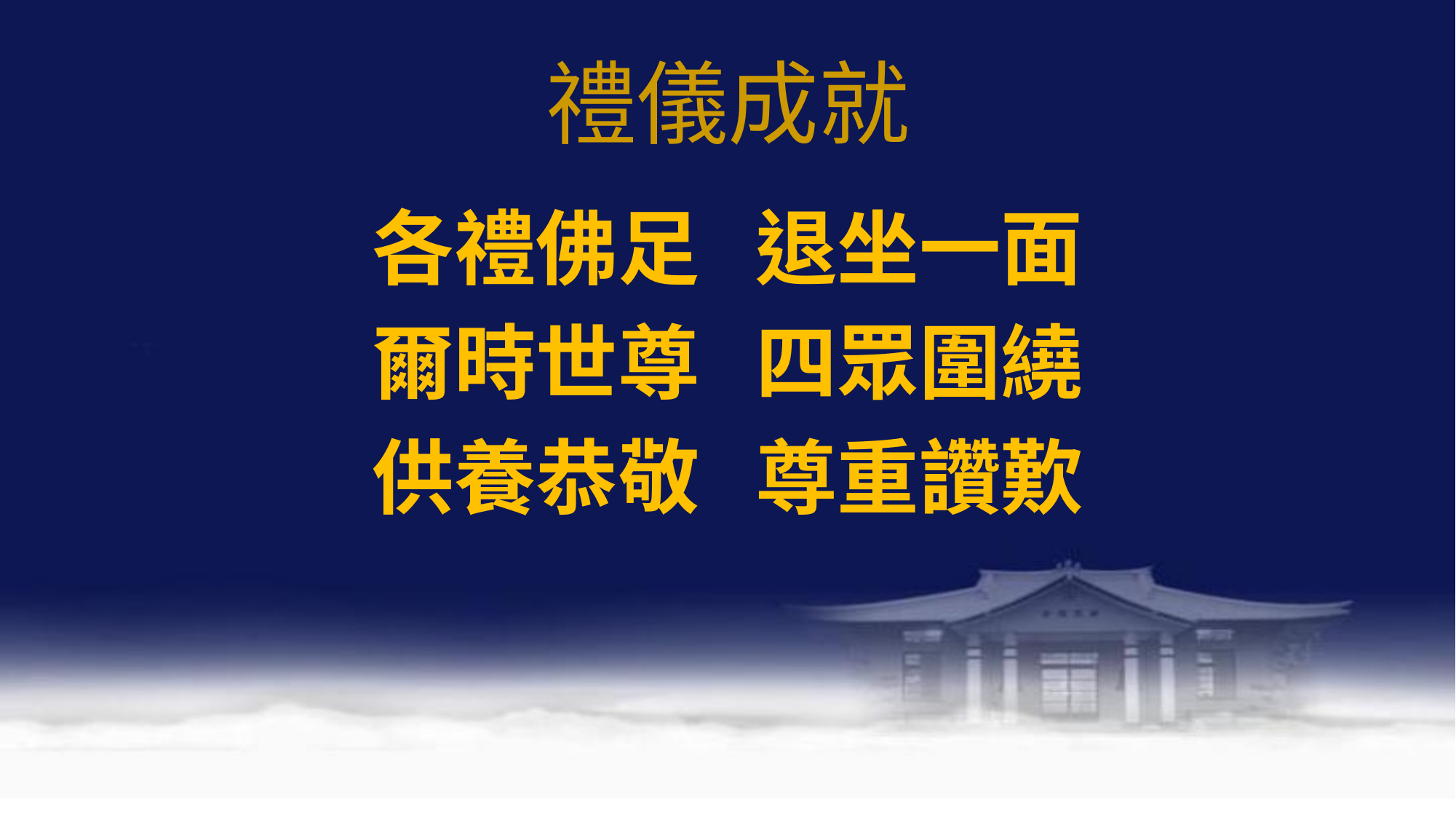

# 禮儀成就
各禮佛足   退坐一面
爾時世尊   四眾圍繞
供養恭敬   尊重讚歎